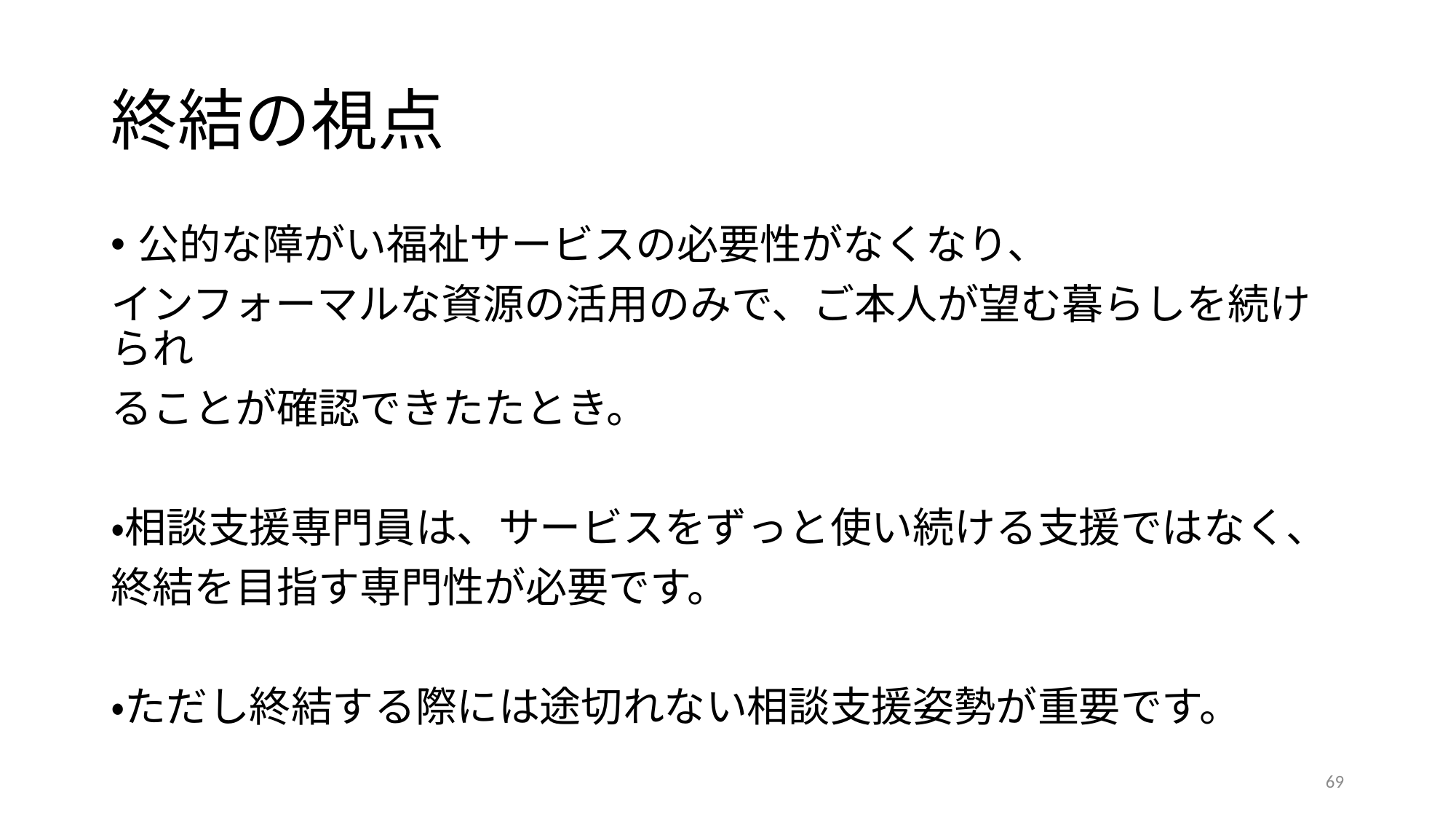

# 終結の視点
公的な障がい福祉サービスの必要性がなくなり、
インフォーマルな資源の活用のみで、ご本人が望む暮らしを続けられ
ることが確認できたたとき。

・相談支援専門員は、サービスをずっと使い続ける支援ではなく、
終結を目指す専門性が必要です。

・ただし終結する際には途切れない相談支援姿勢が重要です。

69